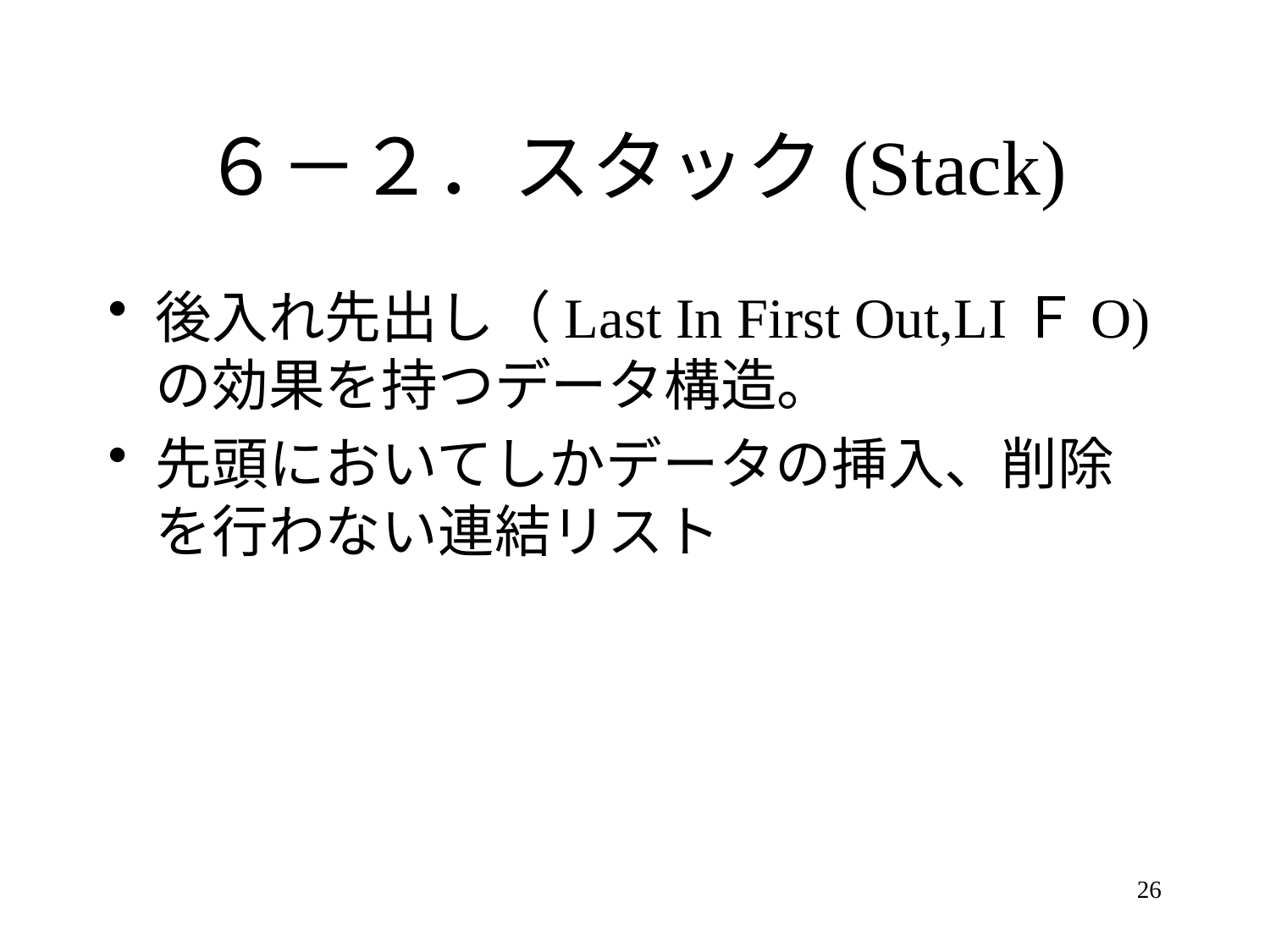

# ６－２．スタック(Stack)
後入れ先出し（Last In First Out,LIＦO)の効果を持つデータ構造。
先頭においてしかデータの挿入、削除を行わない連結リスト

26